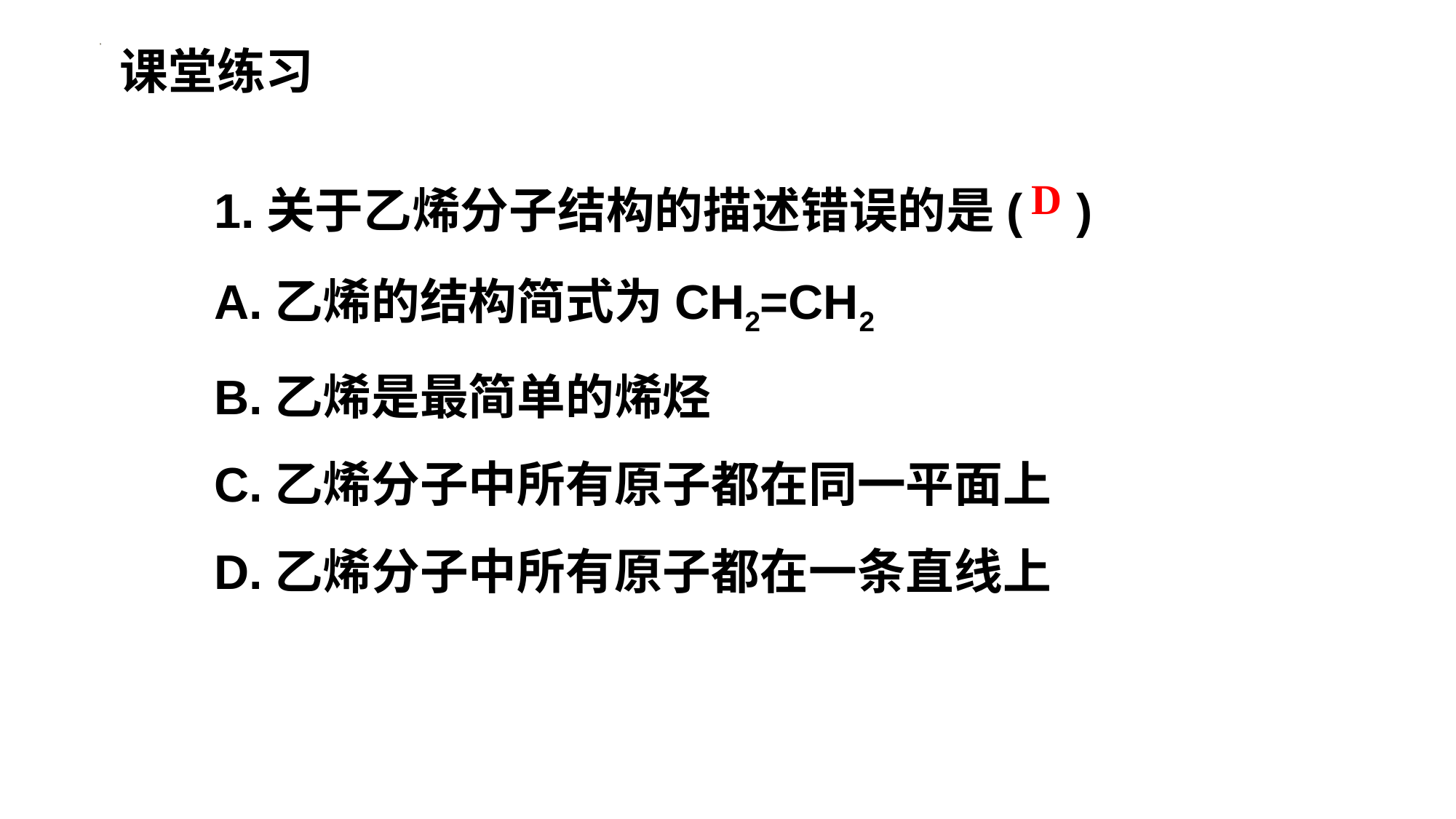

课堂练习
1.关于乙烯分子结构的描述错误的是(    )
A.乙烯的结构简式为CH2=CH2
B.乙烯是最简单的烯烃
C.乙烯分子中所有原子都在同一平面上
D.乙烯分子中所有原子都在一条直线上
D